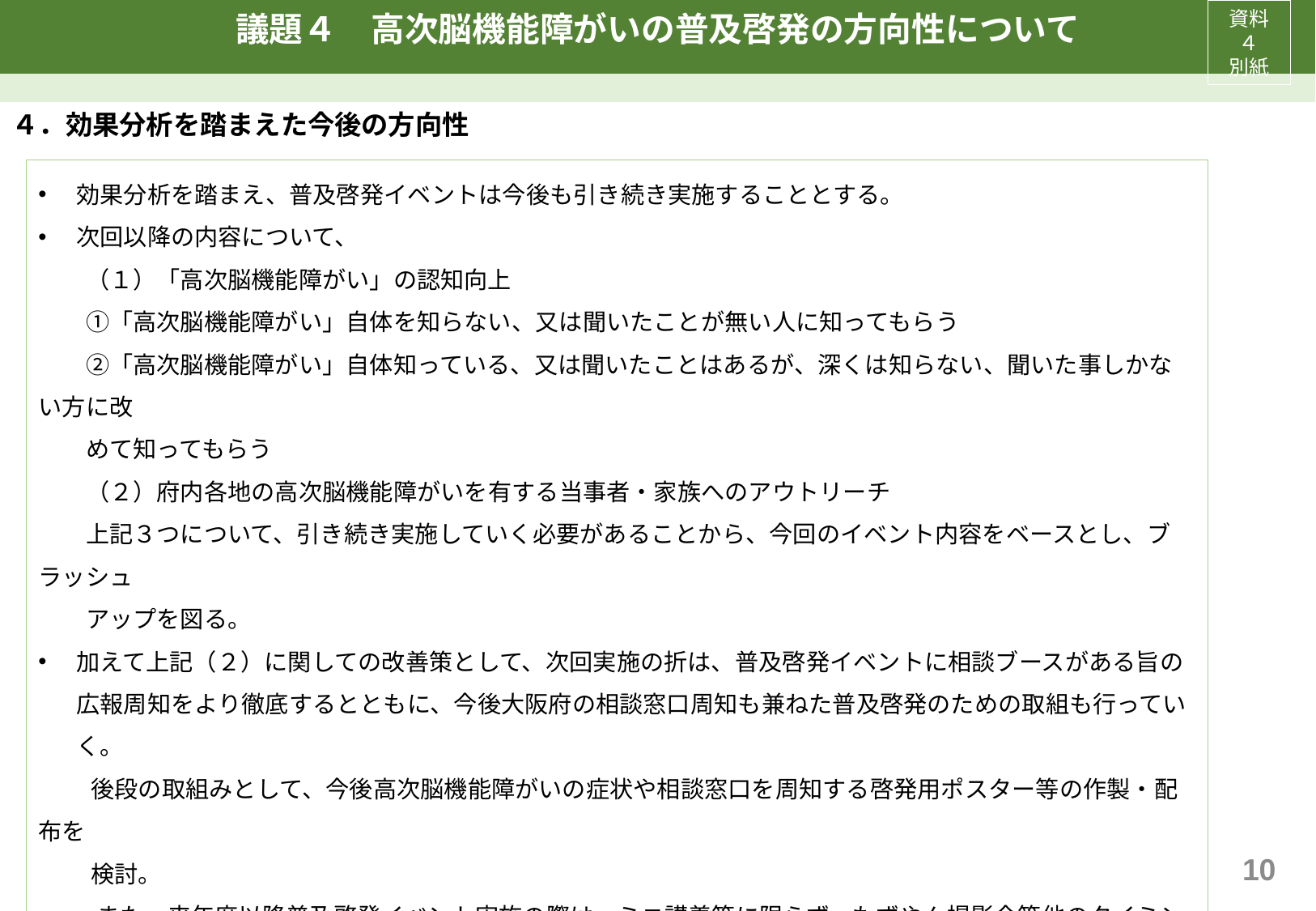

# 議題４　高次脳機能障がいの普及啓発の方向性について
資料４
別紙

４．効果分析を踏まえた今後の方向性

効果分析を踏まえ、普及啓発イベントは今後も引き続き実施することとする。
次回以降の内容について、
　　（１）「高次脳機能障がい」の認知向上
　　①「高次脳機能障がい」自体を知らない、又は聞いたことが無い人に知ってもらう
　　②「高次脳機能障がい」自体知っている、又は聞いたことはあるが、深くは知らない、聞いた事しかない方に改
　　めて知ってもらう
　　（２）府内各地の高次脳機能障がいを有する当事者・家族へのアウトリーチ
　　上記３つについて、引き続き実施していく必要があることから、今回のイベント内容をベースとし、ブラッシュ
　　アップを図る。
加えて上記（２）に関しての改善策として、次回実施の折は、普及啓発イベントに相談ブースがある旨の広報周知をより徹底するとともに、今後大阪府の相談窓口周知も兼ねた普及啓発のための取組も行っていく。
　　 後段の取組みとして、今後高次脳機能障がいの症状や相談窓口を周知する啓発用ポスター等の作製・配布を
　　 検討。
 　　また、来年度以降普及啓発イベント実施の際は、ミニ講義等に限らず、もずやん撮影会等他のタイミングで来ら
　　 れた方へのアンケート配布や、普及啓発イベントの場以外でも、インターネットを利用した調査等を利用し、高次
　　 脳機能障がいの認知度を定点観測していくことを検討している。
10